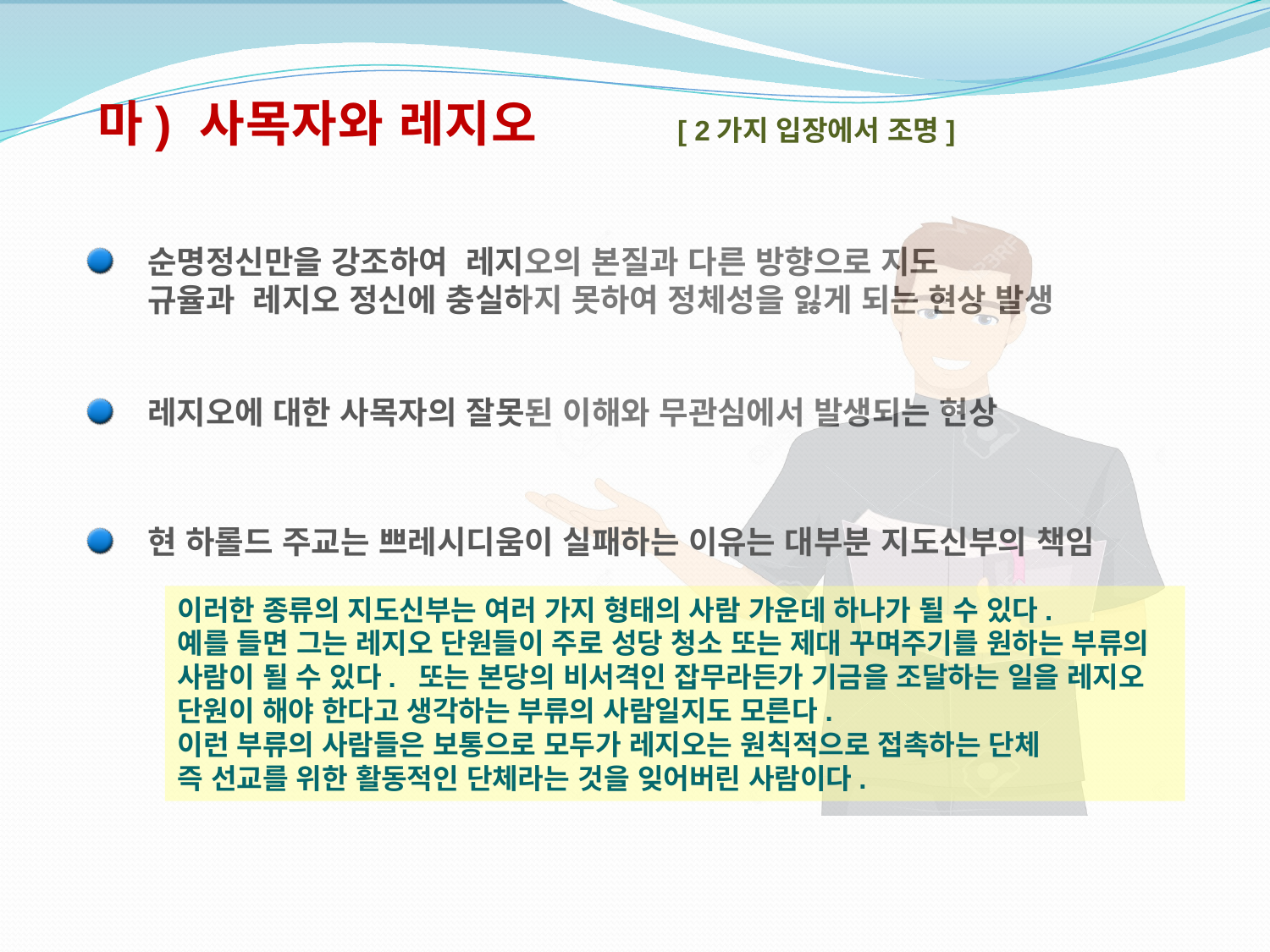

마) 사목자와 레지오
[ 2가지 입장에서 조명]

순명정신만을 강조하여  레지오의 본질과 다른 방향으로 지도
규율과  레지오 정신에 충실하지 못하여 정체성을 잃게 되는 현상 발생

레지오에 대한 사목자의 잘못된 이해와 무관심에서 발생되는 현상

현 하롤드 주교는 쁘레시디움이 실패하는 이유는 대부분 지도신부의 책임
이러한 종류의 지도신부는 여러 가지 형태의 사람 가운데 하나가 될 수 있다.
예를 들면 그는 레지오 단원들이 주로 성당 청소 또는 제대 꾸며주기를 원하는 부류의 사람이 될 수 있다.  또는 본당의 비서격인 잡무라든가 기금을 조달하는 일을 레지오 단원이 해야 한다고 생각하는 부류의 사람일지도 모른다.
이런 부류의 사람들은 보통으로 모두가 레지오는 원칙적으로 접촉하는 단체
즉 선교를 위한 활동적인 단체라는 것을 잊어버린 사람이다.